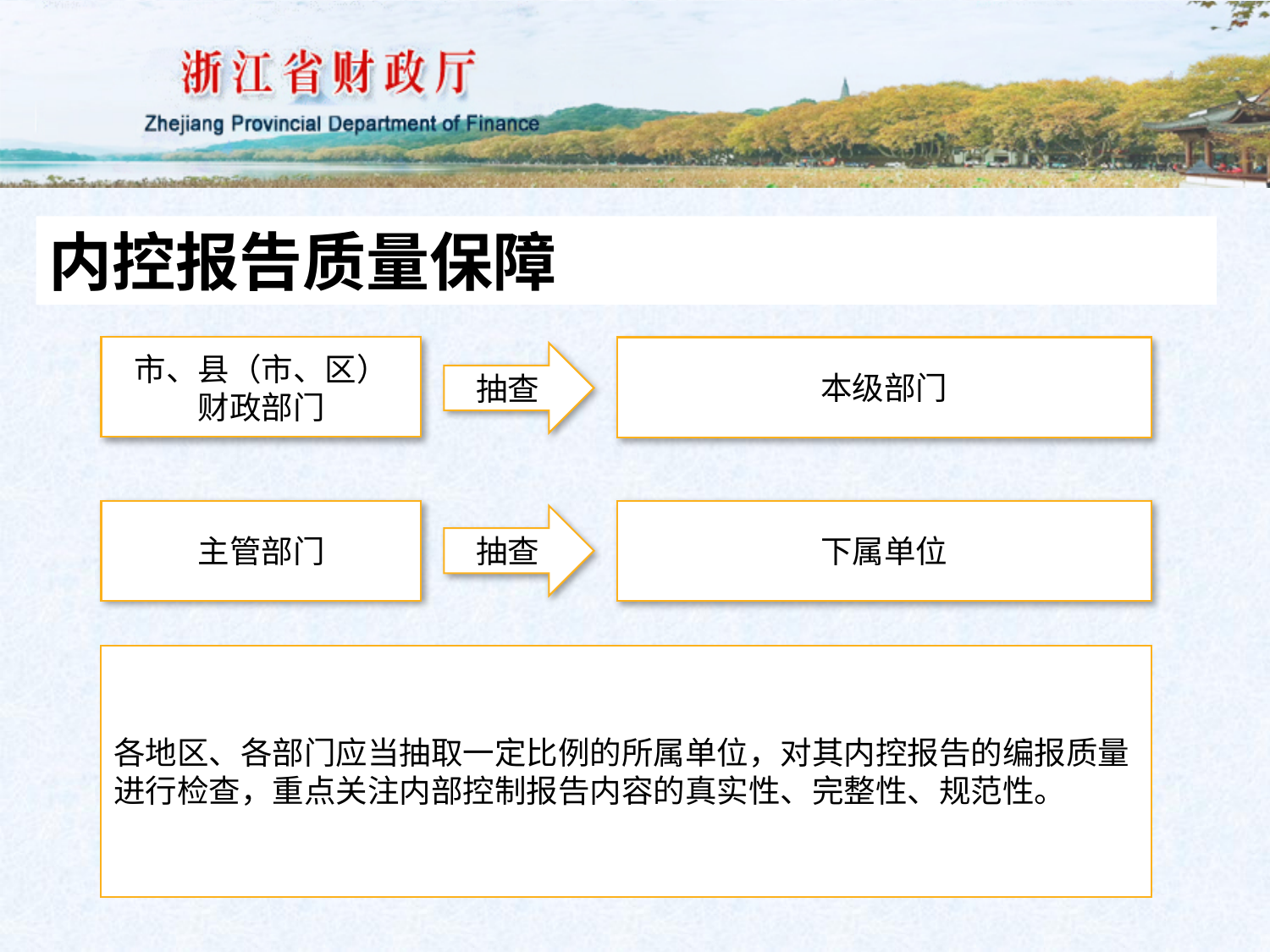

内控报告质量保障
市、县（市、区）
财政部门
本级部门
抽查
主管部门
下属单位
抽查
各地区、各部门应当抽取一定比例的所属单位，对其内控报告的编报质量进行检查，重点关注内部控制报告内容的真实性、完整性、规范性。